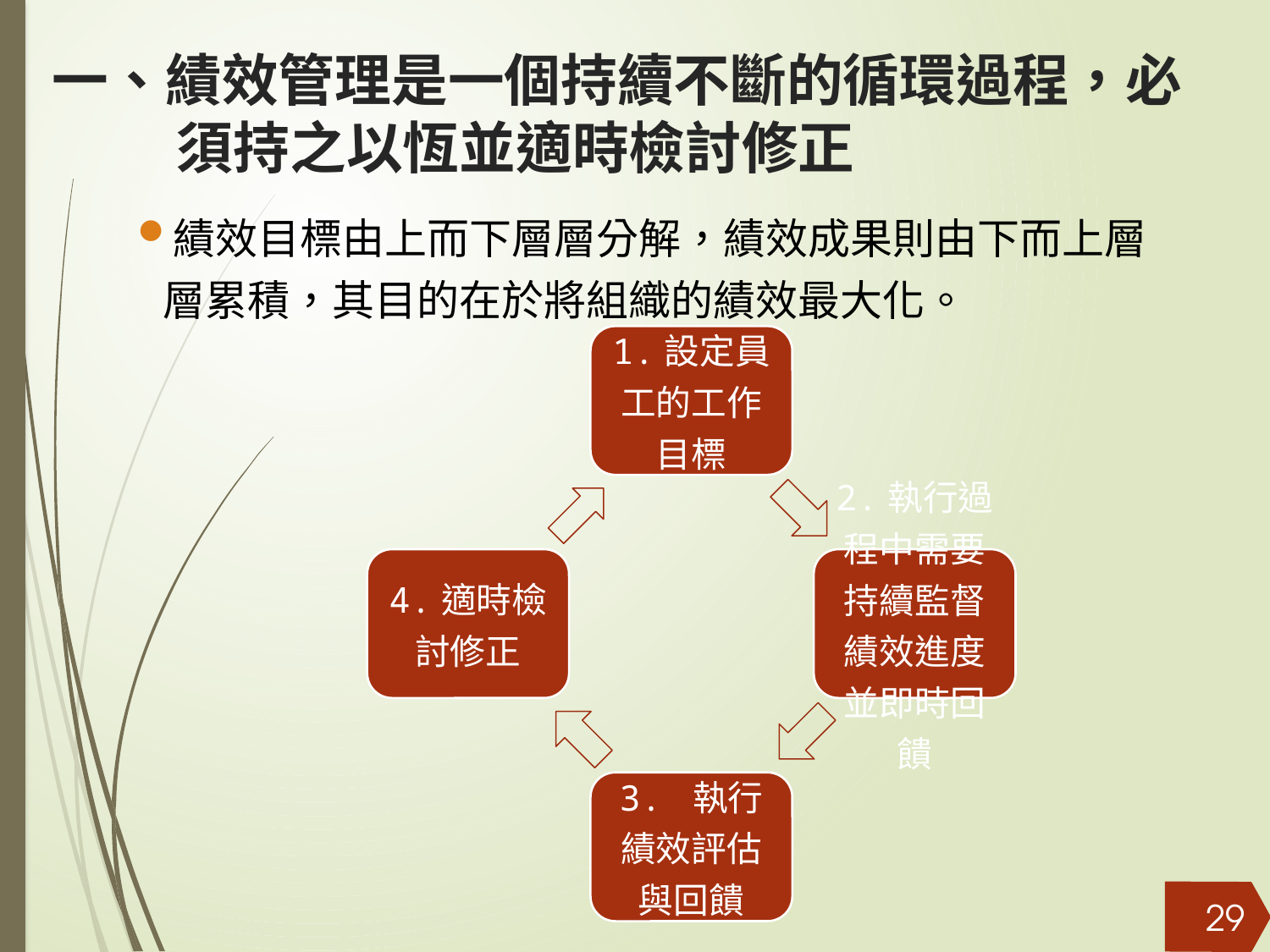

# 一、績效管理是一個持續不斷的循環過程，必須持之以恆並適時檢討修正
績效目標由上而下層層分解，績效成果則由下而上層層累積，其目的在於將組織的績效最大化。
1.設定員工的工作目標
2.執行過程中需要持續監督績效進度並即時回饋
3. 執行績效評估與回饋
4.適時檢討修正
29